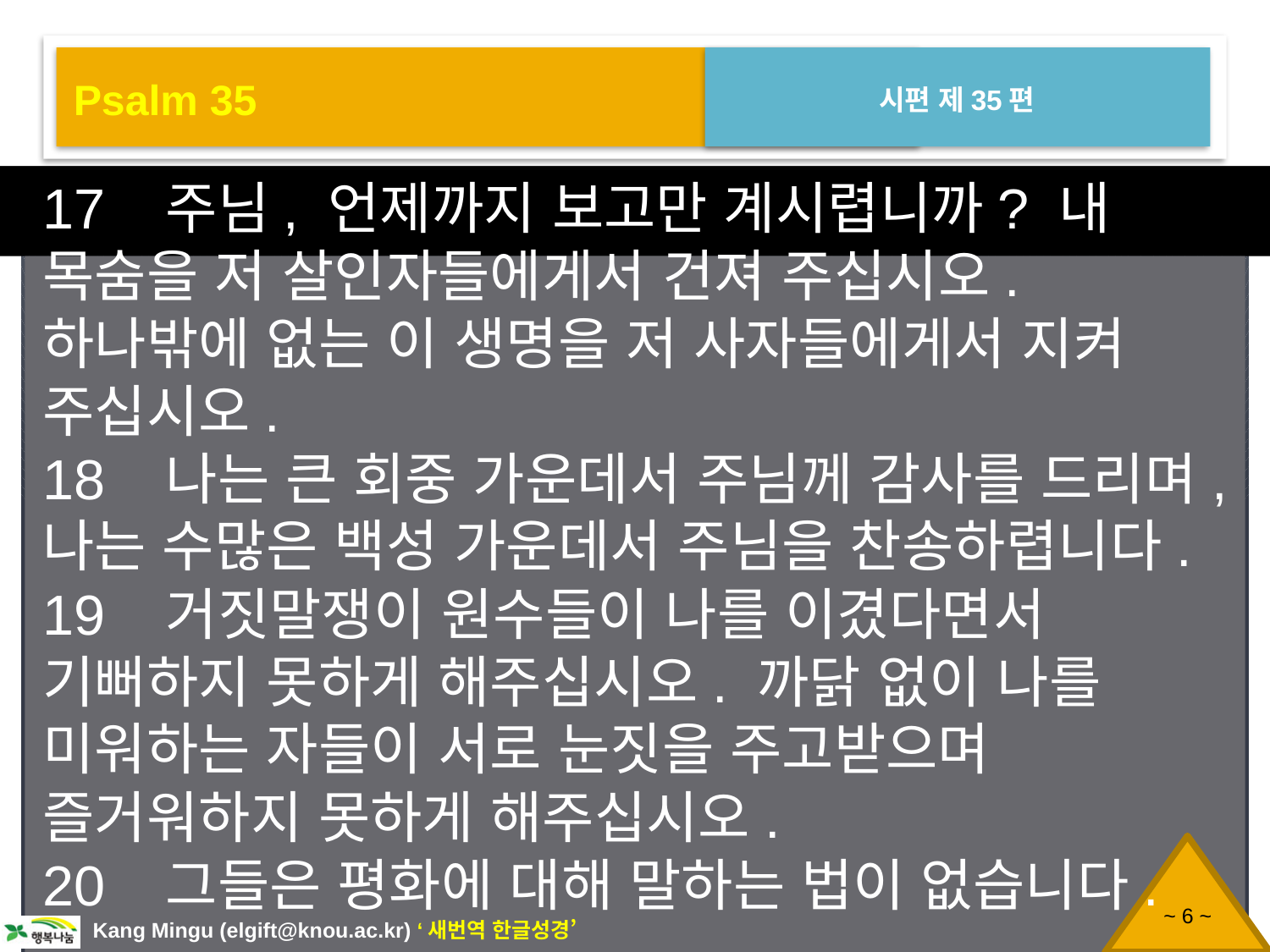

Psalm 35
시편 제35편
17   주님, 언제까지 보고만 계시렵니까? 내 목숨을 저 살인자들에게서 건져 주십시오. 하나밖에 없는 이 생명을 저 사자들에게서 지켜 주십시오.
18   나는 큰 회중 가운데서 주님께 감사를 드리며, 나는 수많은 백성 가운데서 주님을 찬송하렵니다.
19   거짓말쟁이 원수들이 나를 이겼다면서 기뻐하지 못하게 해주십시오. 까닭 없이 나를 미워하는 자들이 서로 눈짓을 주고받으며 즐거워하지 못하게 해주십시오.
20   그들은 평화에 대해 말하는 법이 없습니다.